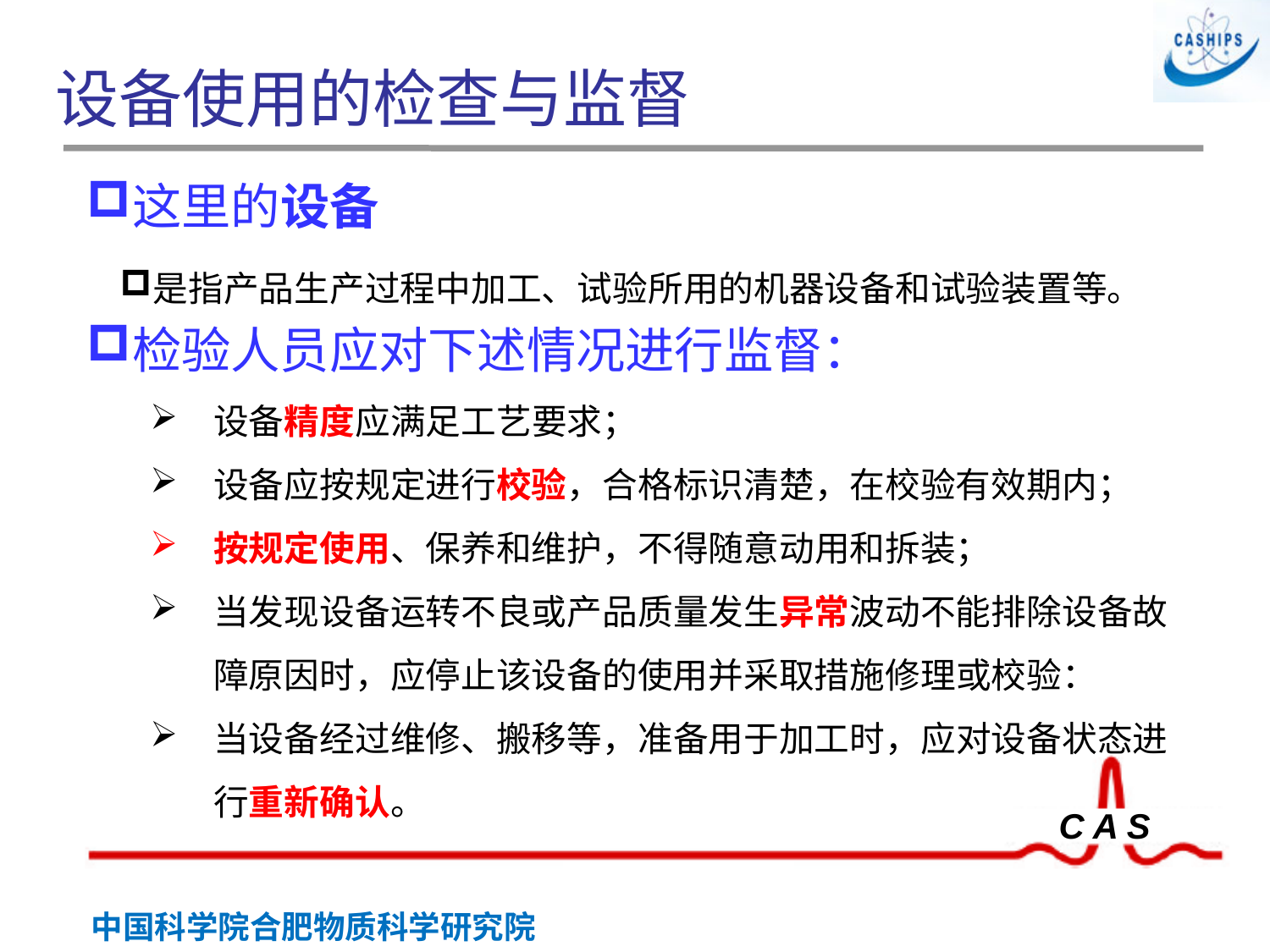

# 设备使用的检查与监督
这里的设备
是指产品生产过程中加工、试验所用的机器设备和试验装置等。
检验人员应对下述情况进行监督：
设备精度应满足工艺要求；
设备应按规定进行校验，合格标识清楚，在校验有效期内；
按规定使用、保养和维护，不得随意动用和拆装；
当发现设备运转不良或产品质量发生异常波动不能排除设备故障原因时，应停止该设备的使用并采取措施修理或校验：
当设备经过维修、搬移等，准备用于加工时，应对设备状态进行重新确认。
  胶印章
钢印章
封印章